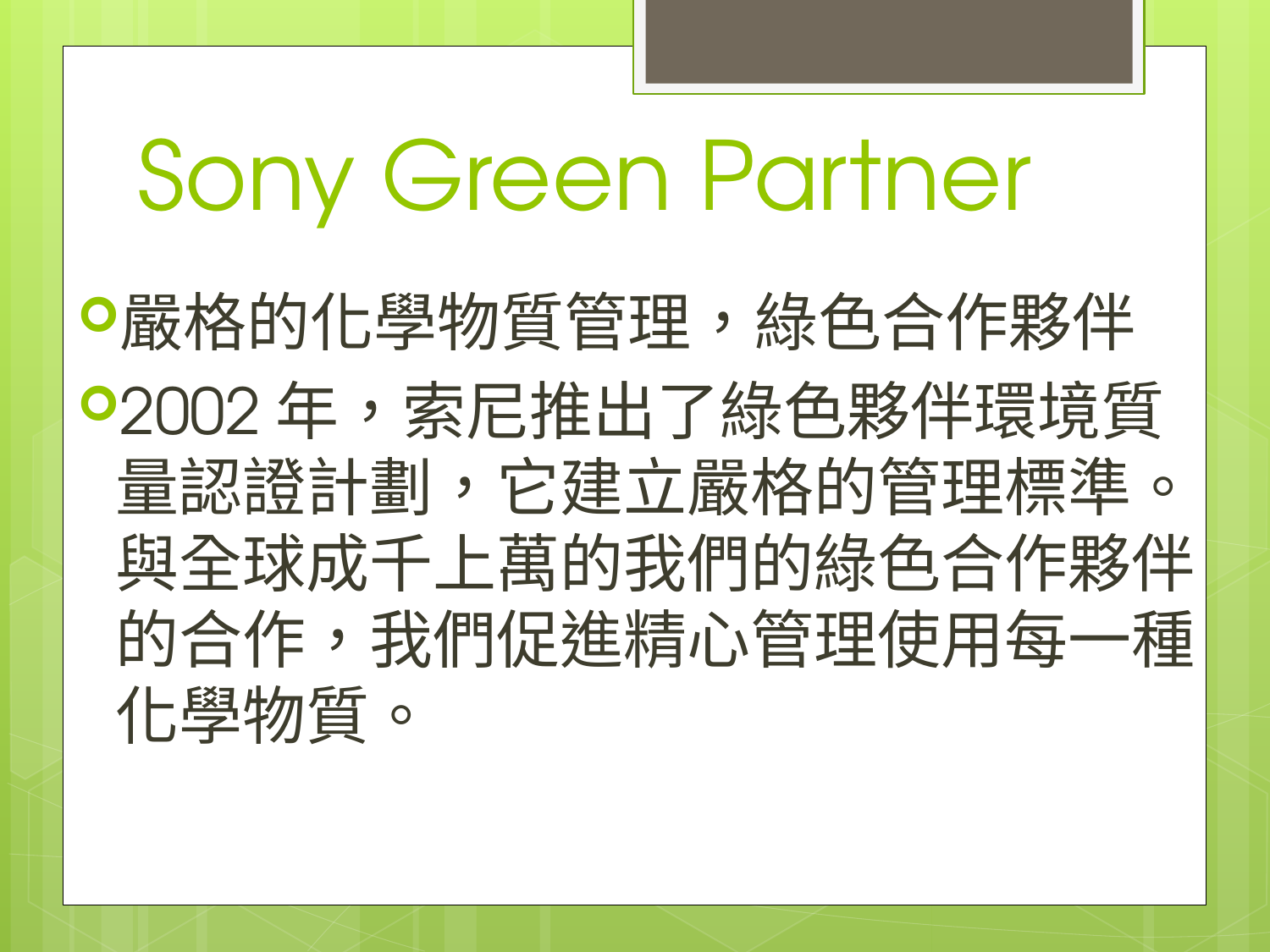

# Sony Green Partner
嚴格的化學物質管理，綠色合作夥伴
2002年，索尼推出了綠色夥伴環境質量認證計劃，它建立嚴格的管理標準。與全球成千上萬的我們的綠色合作夥伴的合作，我們促進精心管理使用每一種化學物質。